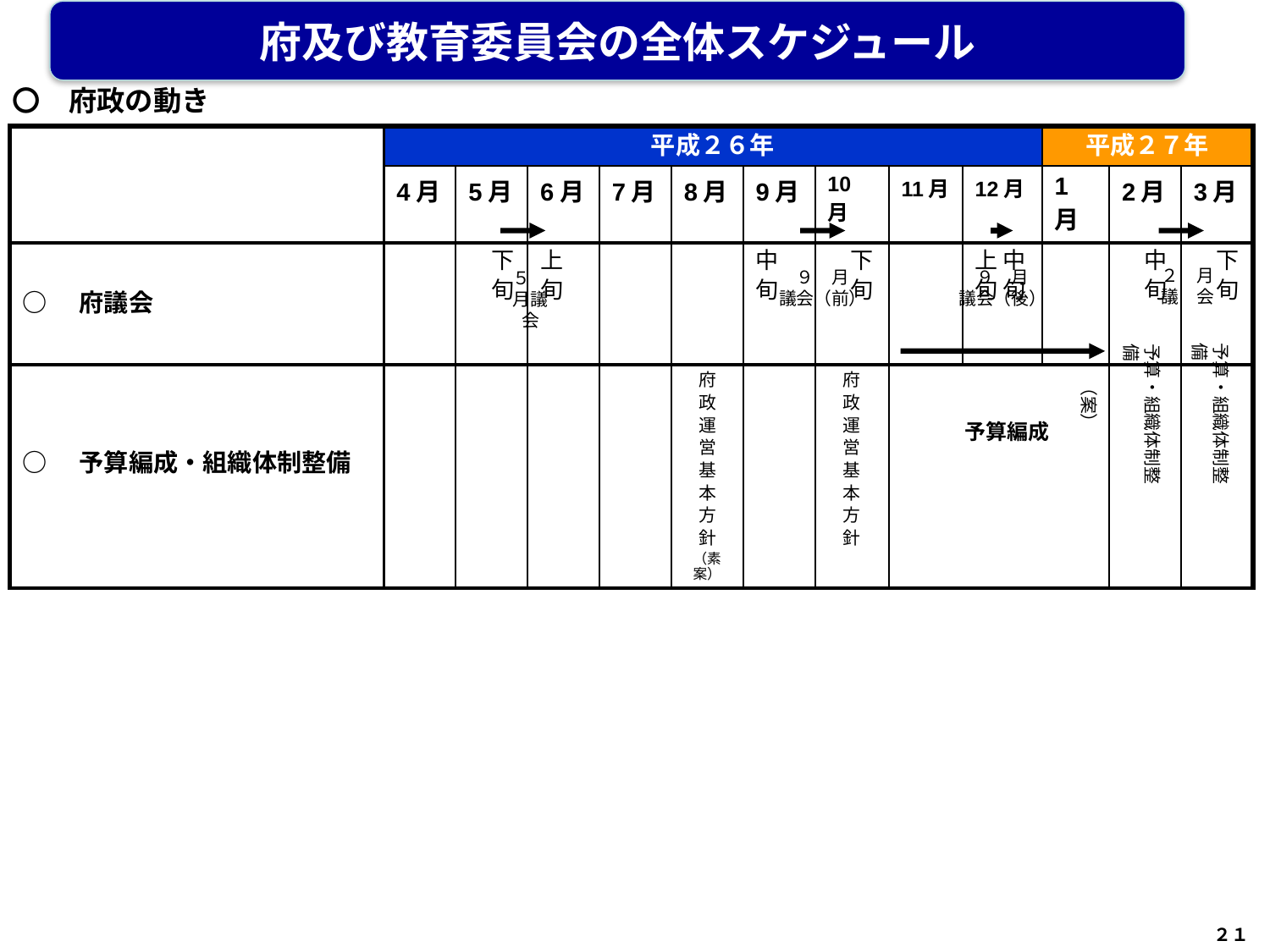

府及び教育委員会の全体スケジュール
〇　府政の動き
|  |  | 平成２６年 |  |  |  |  |  |  |  |  | 平成２７年 |  |  |
| --- | --- | --- | --- | --- | --- | --- | --- | --- | --- | --- | --- | --- | --- |
|  |  | 4月 | 5月 | 6月 | 7月 | 8月 | 9月 | 10月 | 11月 | 12月 | 1月 | 2月 | 3月 |
| ○　府議会 |  |  | 下 　旬 | 上 旬 |  |  | 中 旬 | 下 　旬 |  | 上 中 旬 旬 |  | 中 　旬 | 下 　旬 |
| ○　予算編成・組織体制整備 |  |  |  |  |  | 府 政 運 営 基 本 方 針 （素案） |  | 府 政 運 営 基 本 方 針 | 予算編成 |  |  |  |  |
|  |  |  |  |  |  |  |  |  |  |  |  |  |  |

２　月
議　会
９　月
議会（前）
９　月
議会（後）
５　月議会
予算・組織体制整備
予算・組織体制整備
　　　　　　　　　　（案）

２１